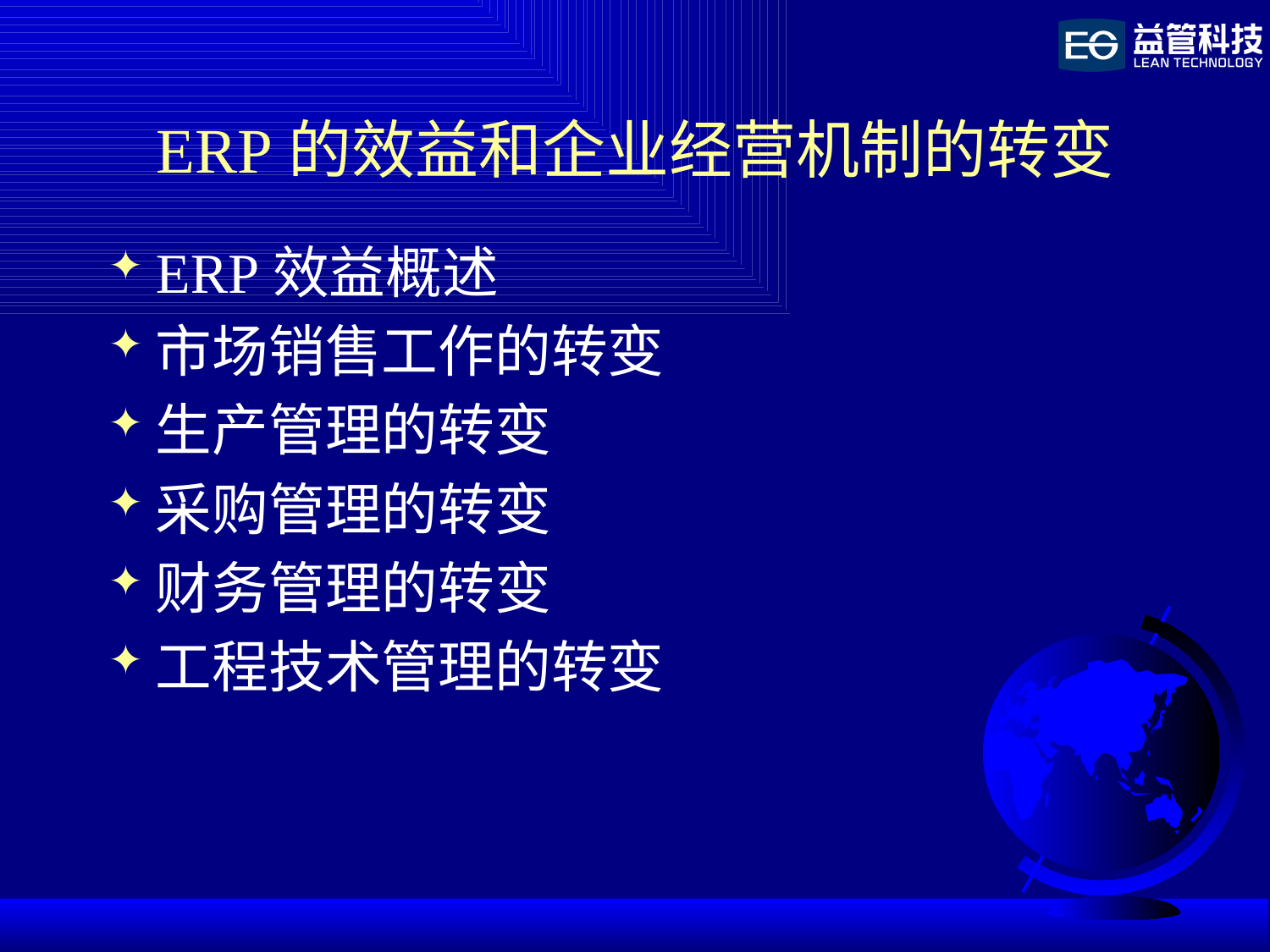

# ERP的效益和企业经营机制的转变
ERP效益概述
市场销售工作的转变
生产管理的转变
采购管理的转变
财务管理的转变
工程技术管理的转变
2